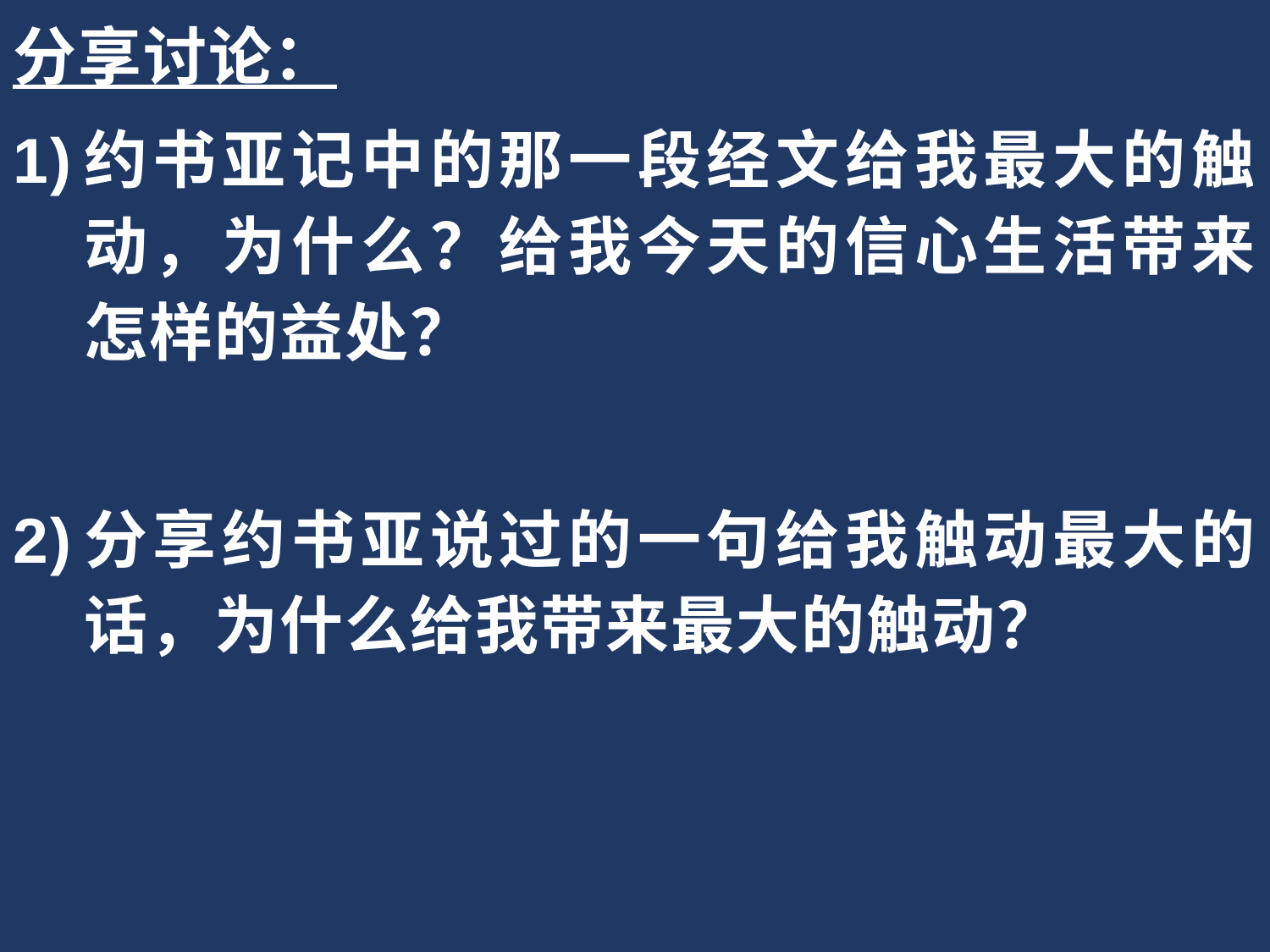

分享讨论：
约书亚记中的那一段经文给我最大的触动，为什么？给我今天的信心生活带来怎样的益处？

分享约书亚说过的一句给我触动最大的话，为什么给我带来最大的触动？